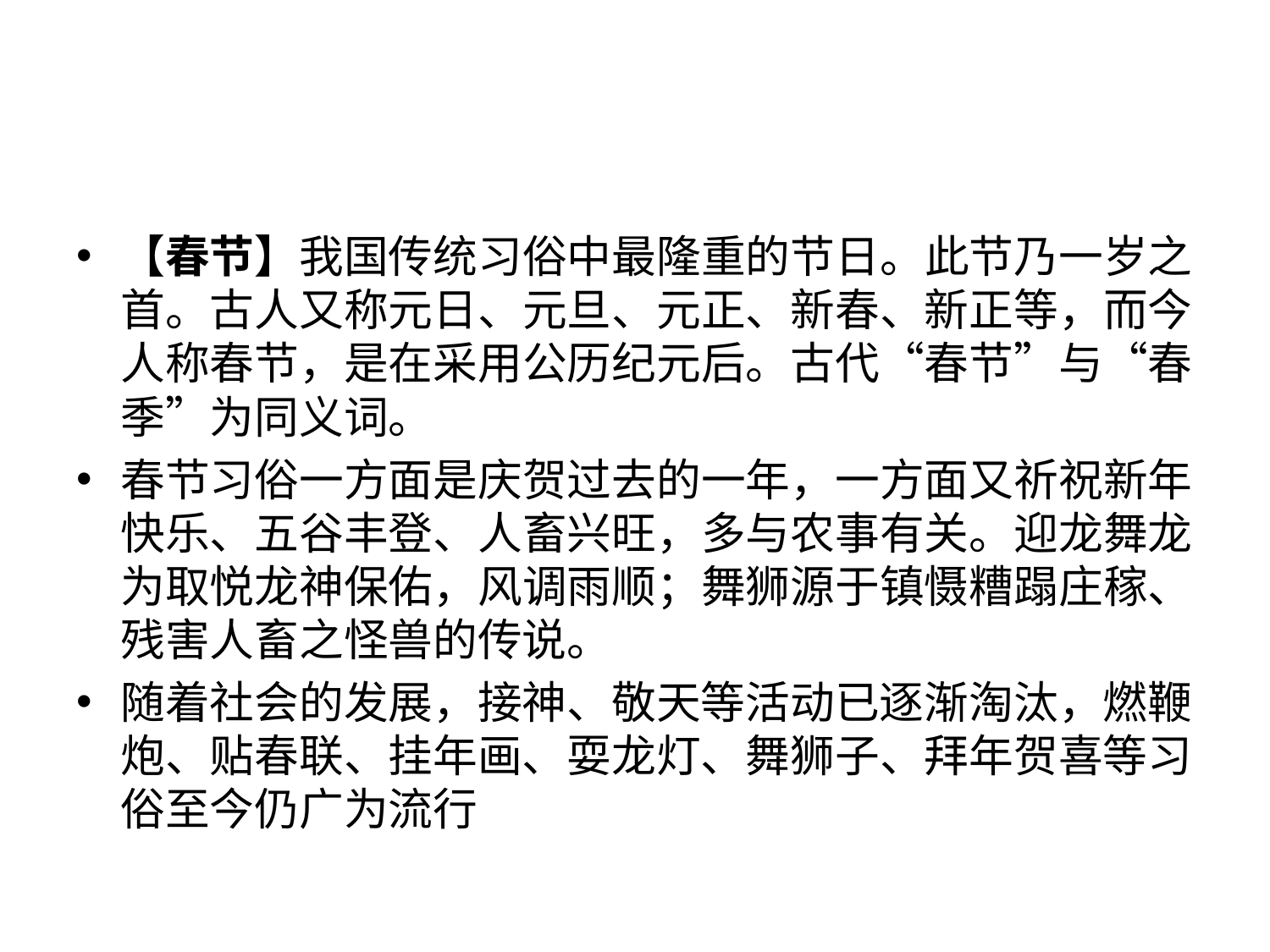

#
【春节】我国传统习俗中最隆重的节日。此节乃一岁之首。古人又称元日、元旦、元正、新春、新正等，而今人称春节，是在采用公历纪元后。古代“春节”与“春季”为同义词。
春节习俗一方面是庆贺过去的一年，一方面又祈祝新年快乐、五谷丰登、人畜兴旺，多与农事有关。迎龙舞龙为取悦龙神保佑，风调雨顺；舞狮源于镇慑糟蹋庄稼、残害人畜之怪兽的传说。
随着社会的发展，接神、敬天等活动已逐渐淘汰，燃鞭炮、贴春联、挂年画、耍龙灯、舞狮子、拜年贺喜等习俗至今仍广为流行